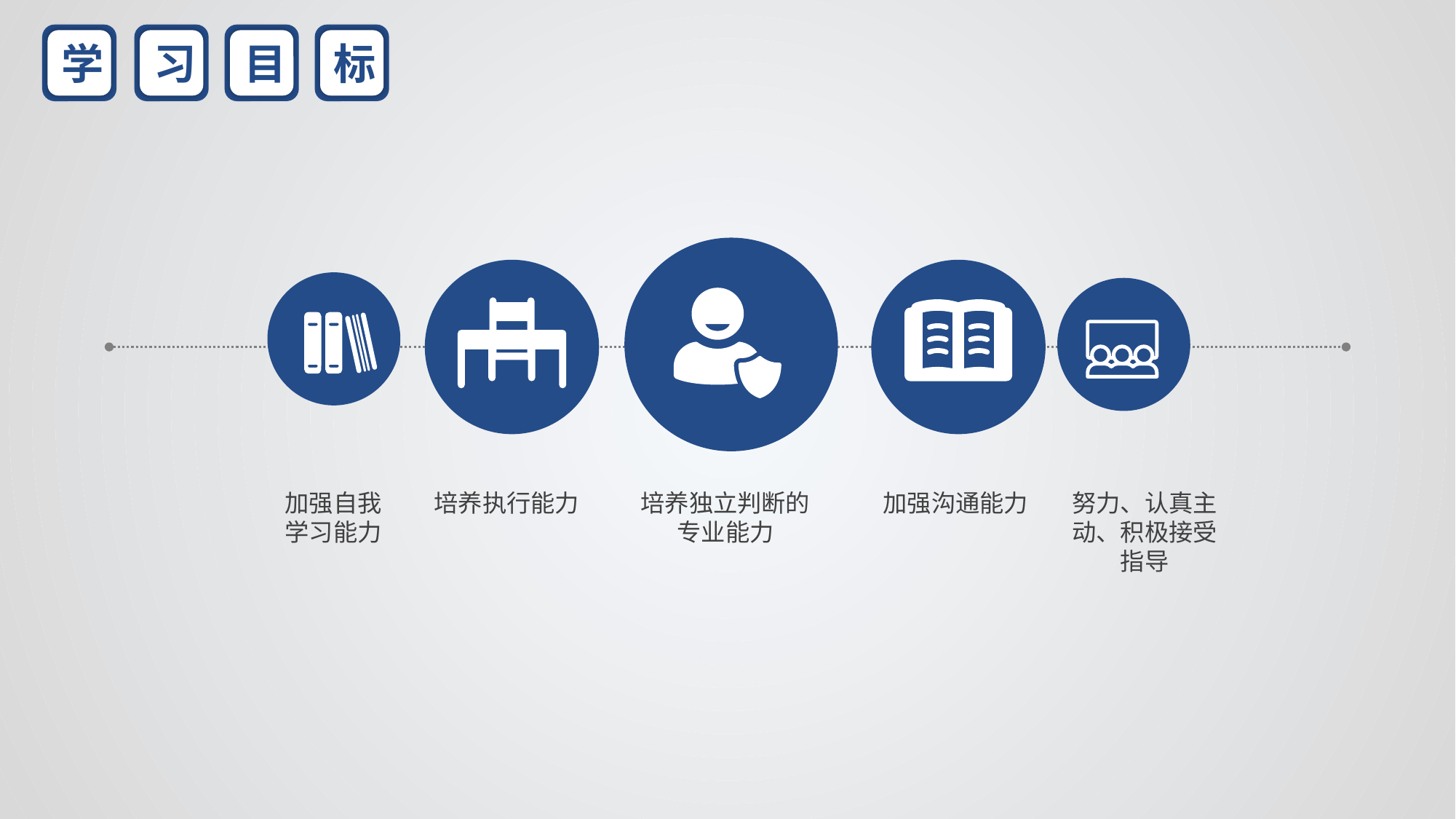

学

习

目

标

加强自我学习能力
培养执行能力
培养独立判断的专业能力
加强沟通能力
努力、认真主动、积极接受指导